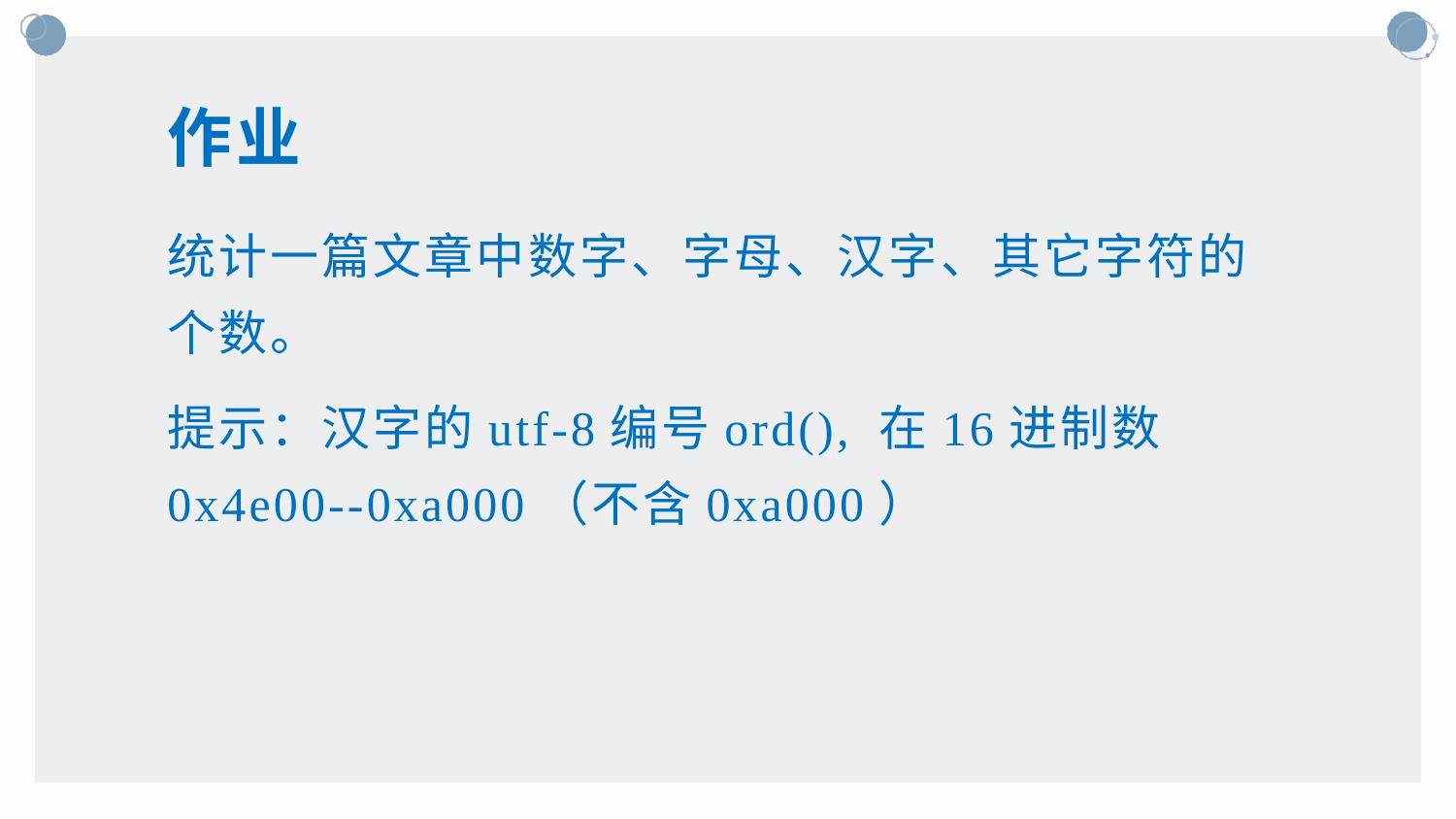

# 作业
统计一篇文章中数字、字母、汉字、其它字符的个数。
提示：汉字的utf-8编号ord(), 在16进制数0x4e00--0xa000（不含0xa000）